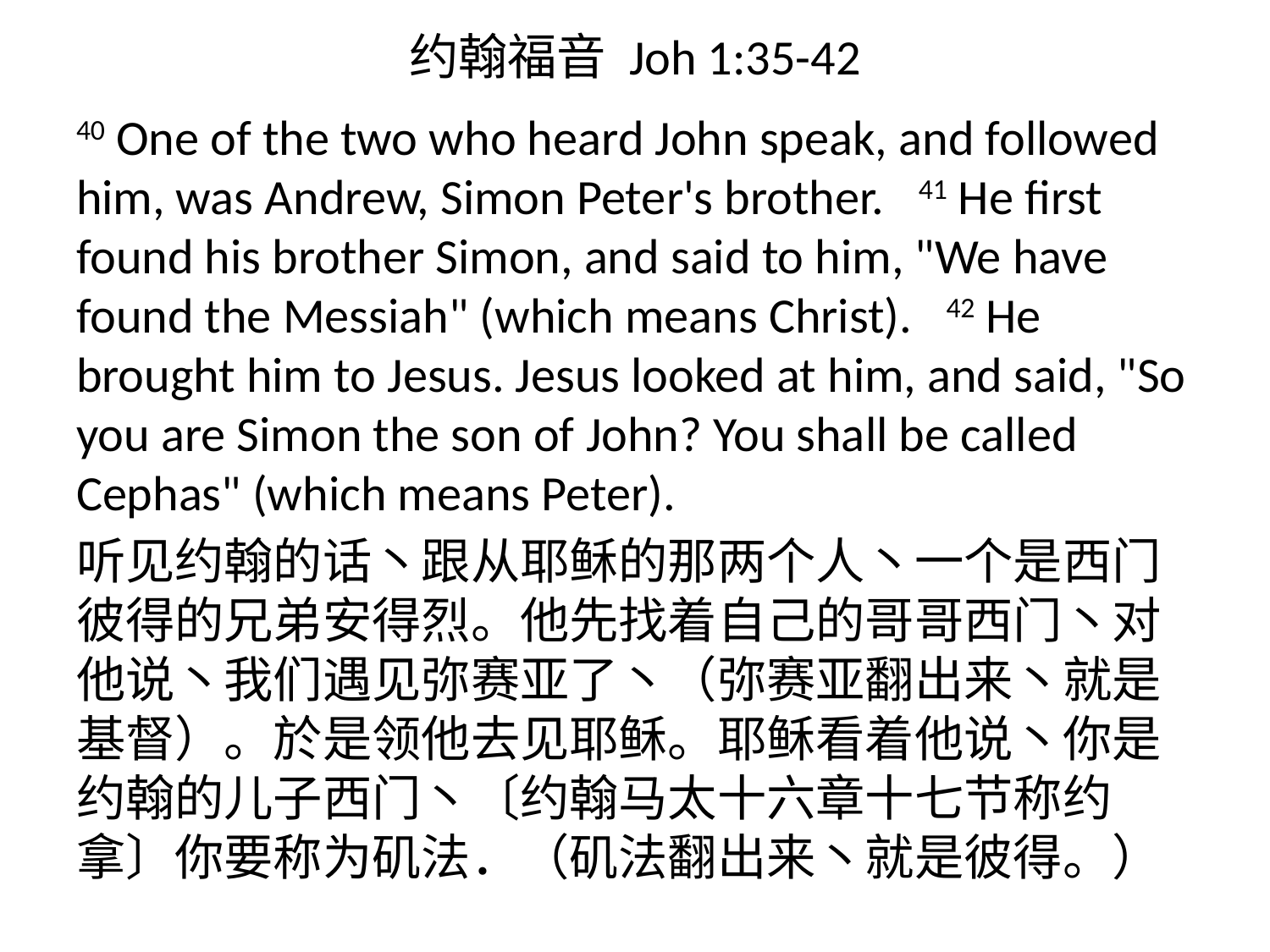

# 约翰福音 Joh 1:35-42
40 One of the two who heard John speak, and followed him, was Andrew, Simon Peter's brother.   41 He first found his brother Simon, and said to him, "We have found the Messiah" (which means Christ).   42 He brought him to Jesus. Jesus looked at him, and said, "So you are Simon the son of John? You shall be called Cephas" (which means Peter).
听见约翰的话丶跟从耶稣的那两个人丶一个是西门彼得的兄弟安得烈。他先找着自己的哥哥西门丶对他说丶我们遇见弥赛亚了丶（弥赛亚翻出来丶就是基督）。於是领他去见耶稣。耶稣看着他说丶你是约翰的儿子西门丶〔约翰马太十六章十七节称约拿〕你要称为矶法．（矶法翻出来丶就是彼得。）